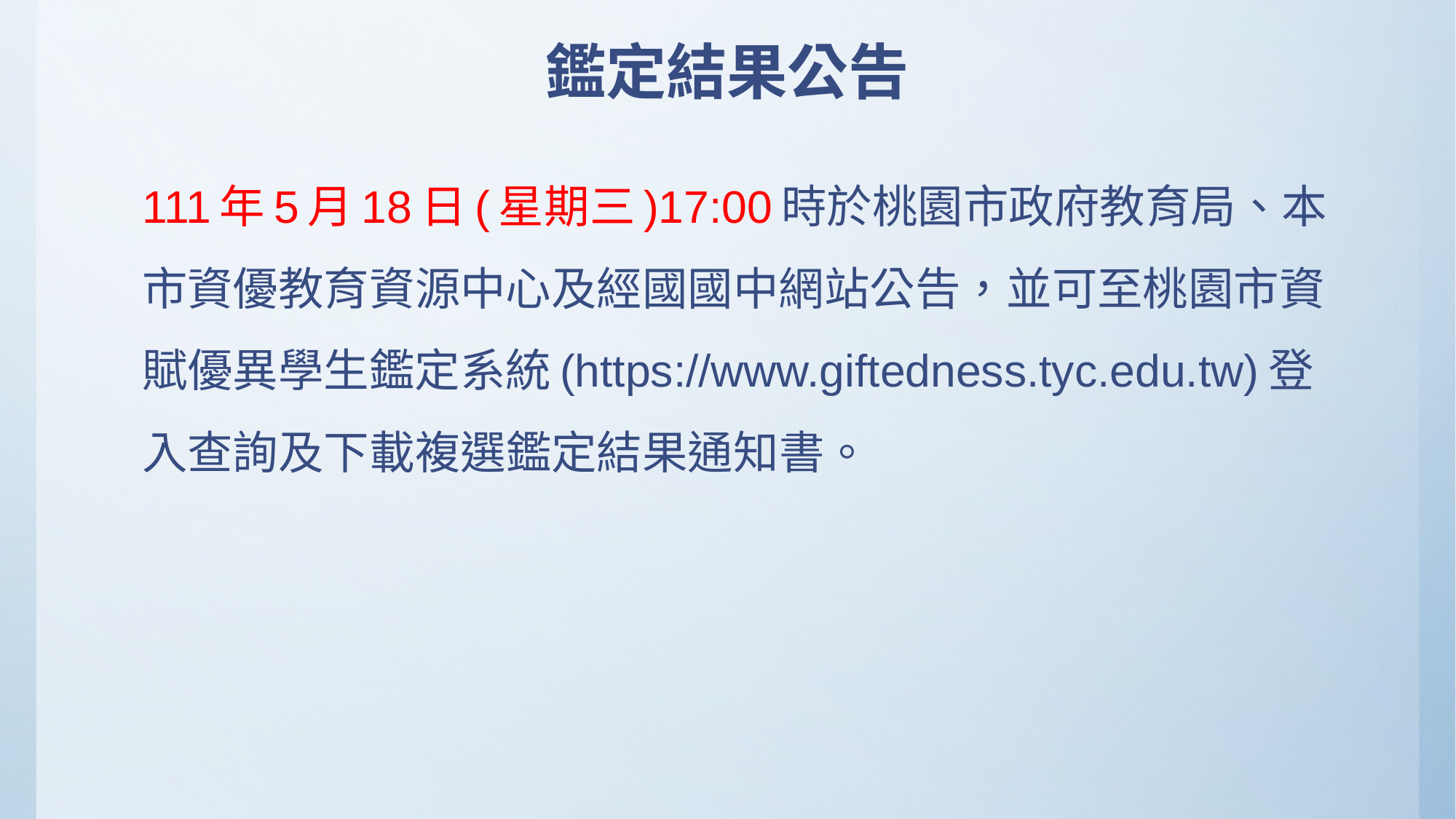

# 鑑定結果公告
111年5月18日(星期三)17:00時於桃園市政府教育局、本市資優教育資源中心及經國國中網站公告，並可至桃園市資賦優異學生鑑定系統(https://www.giftedness.tyc.edu.tw)登入查詢及下載複選鑑定結果通知書。